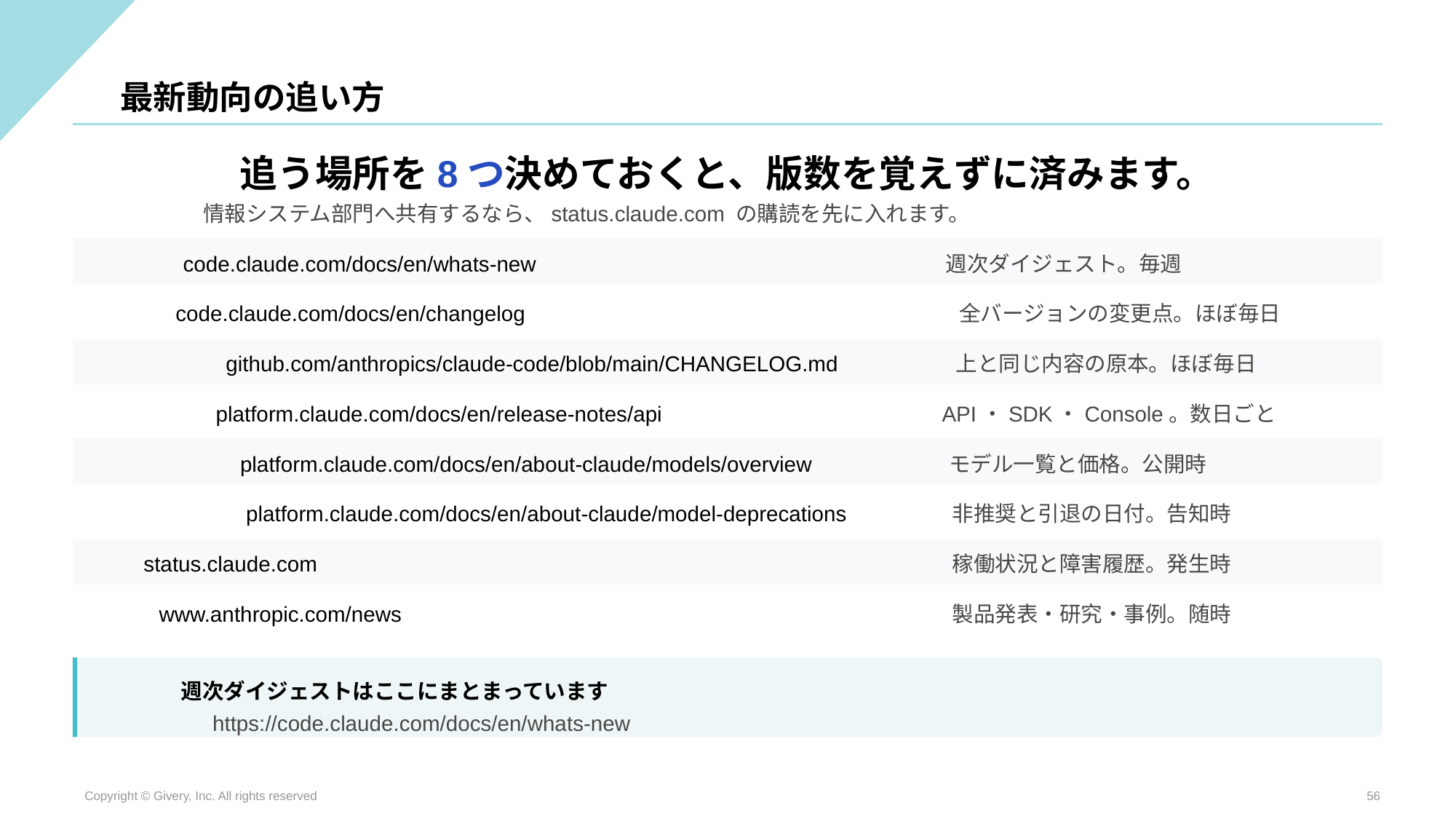

最新動向の追い方

追う場所を8つ決めておくと、版数を覚えずに済みます。
情報システム部門へ共有するなら、status.claude.com の購読を先に入れます。

code.claude.com/docs/en/whats-new
週次ダイジェスト。毎週

code.claude.com/docs/en/changelog
全バージョンの変更点。ほぼ毎日

github.com/anthropics/claude-code/blob/main/CHANGELOG.md
上と同じ内容の原本。ほぼ毎日

platform.claude.com/docs/en/release-notes/api
API・SDK・Console。数日ごと

platform.claude.com/docs/en/about-claude/models/overview
モデル一覧と価格。公開時

platform.claude.com/docs/en/about-claude/model-deprecations
非推奨と引退の日付。告知時

status.claude.com
稼働状況と障害履歴。発生時

www.anthropic.com/news
製品発表・研究・事例。随時

週次ダイジェストはここにまとまっています
https://code.claude.com/docs/en/whats-new
Copyright © Givery, Inc. All rights reserved
56